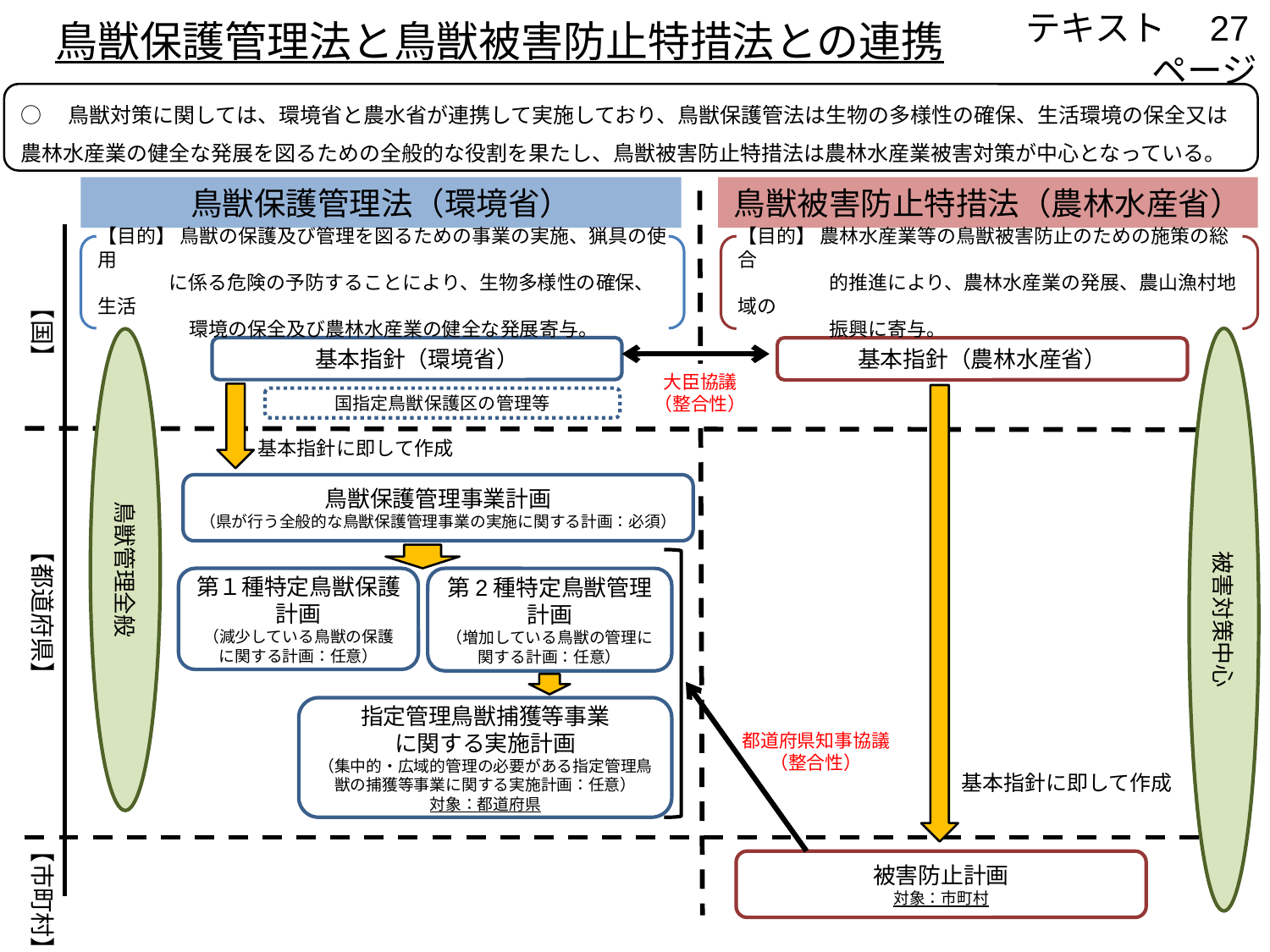

テキスト　27ページ
# 鳥獣保護管理法と鳥獣被害防止特措法との連携
○　鳥獣対策に関しては、環境省と農水省が連携して実施しており、鳥獣保護管法は生物の多様性の確保、生活環境の保全又は農林水産業の健全な発展を図るための全般的な役割を果たし、鳥獣被害防止特措法は農林水産業被害対策が中心となっている。
鳥獣保護管理法（環境省）
鳥獣被害防止特措法（農林水産省）
【目的】 鳥獣の保護及び管理を図るための事業の実施、猟具の使用
               に係る危険の予防することにより、生物多様性の確保、生活
　　　　   環境の保全及び農林水産業の健全な発展寄与。
【目的】 農林水産業等の鳥獣被害防止のための施策の総合
　　　　   的推進により、農林水産業の発展、農山漁村地域の
　　　　   振興に寄与。
【国】
被害対策中心
鳥獣管理全般
基本指針（環境省）
基本指針（農林水産省）
大臣協議
（整合性）

国指定鳥獣保護区の管理等
基本指針に即して作成
鳥獣保護管理事業計画
（県が行う全般的な鳥獣保護管理事業の実施に関する計画：必須）
【都道府県】

第１種特定鳥獣保護計画
（減少している鳥獣の保護に関する計画：任意）
第2種特定鳥獣管理計画
（増加している鳥獣の管理に関する計画：任意）

指定管理鳥獣捕獲等事業
に関する実施計画
（集中的・広域的管理の必要がある指定管理鳥獣の捕獲等事業に関する実施計画：任意）
対象：都道府県
都道府県知事協議
（整合性）
基本指針に即して作成
【市町村】
被害防止計画
対象：市町村